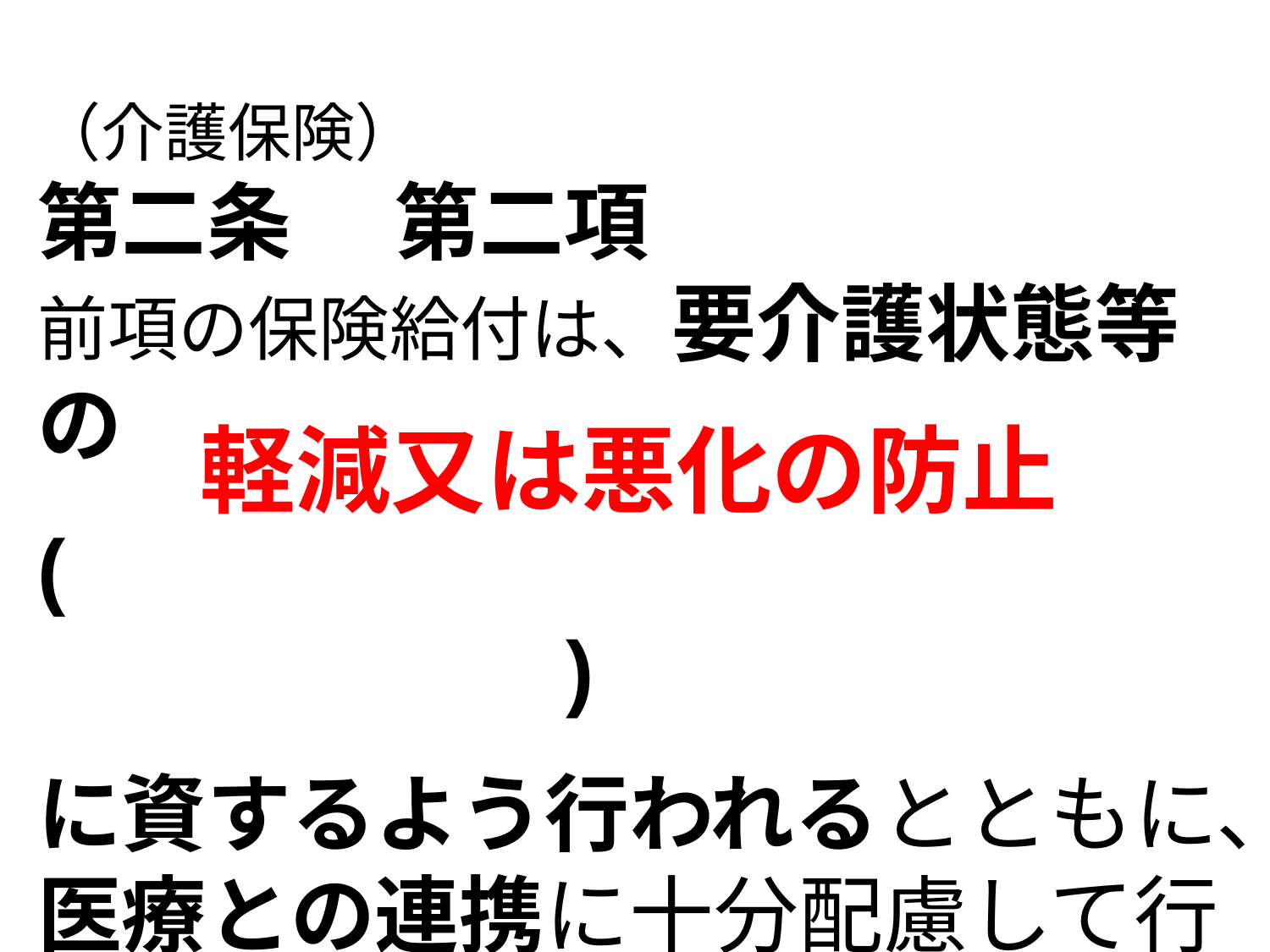

（介護保険）
第二条 　第二項
前項の保険給付は、要介護状態等の

(　　　　　　　　　　　　　　　　　　　)

に資するよう行われるとともに、
医療との連携に十分配慮して行われなければならない。

軽減又は悪化の防止